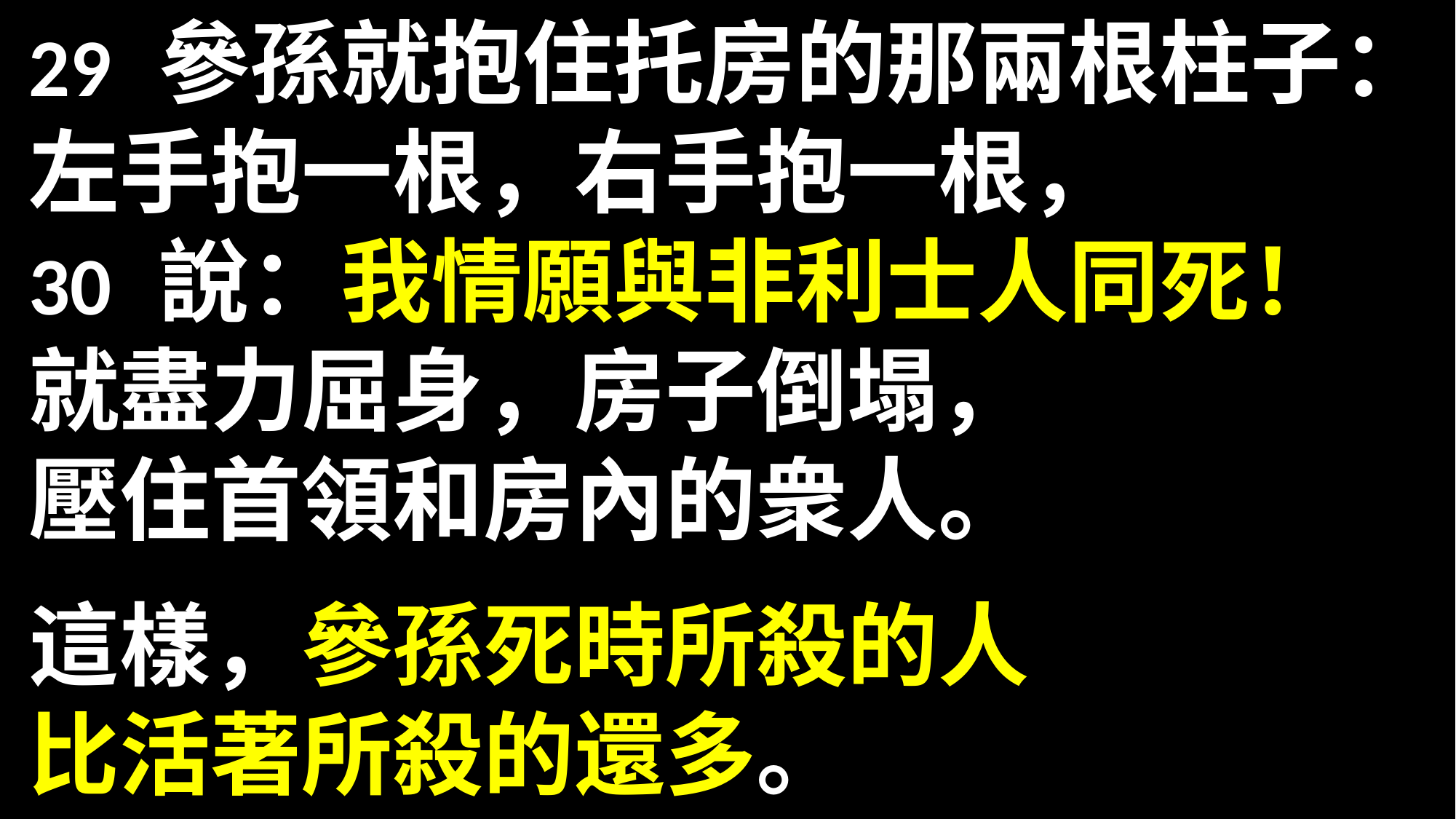

29 參孫就抱住托房的那兩根柱子：左手抱一根，右手抱一根，
30 說：我情願與非利士人同死！
就盡力屈身，房子倒塌，
壓住首領和房內的衆人。
這樣，參孫死時所殺的人
比活著所殺的還多。